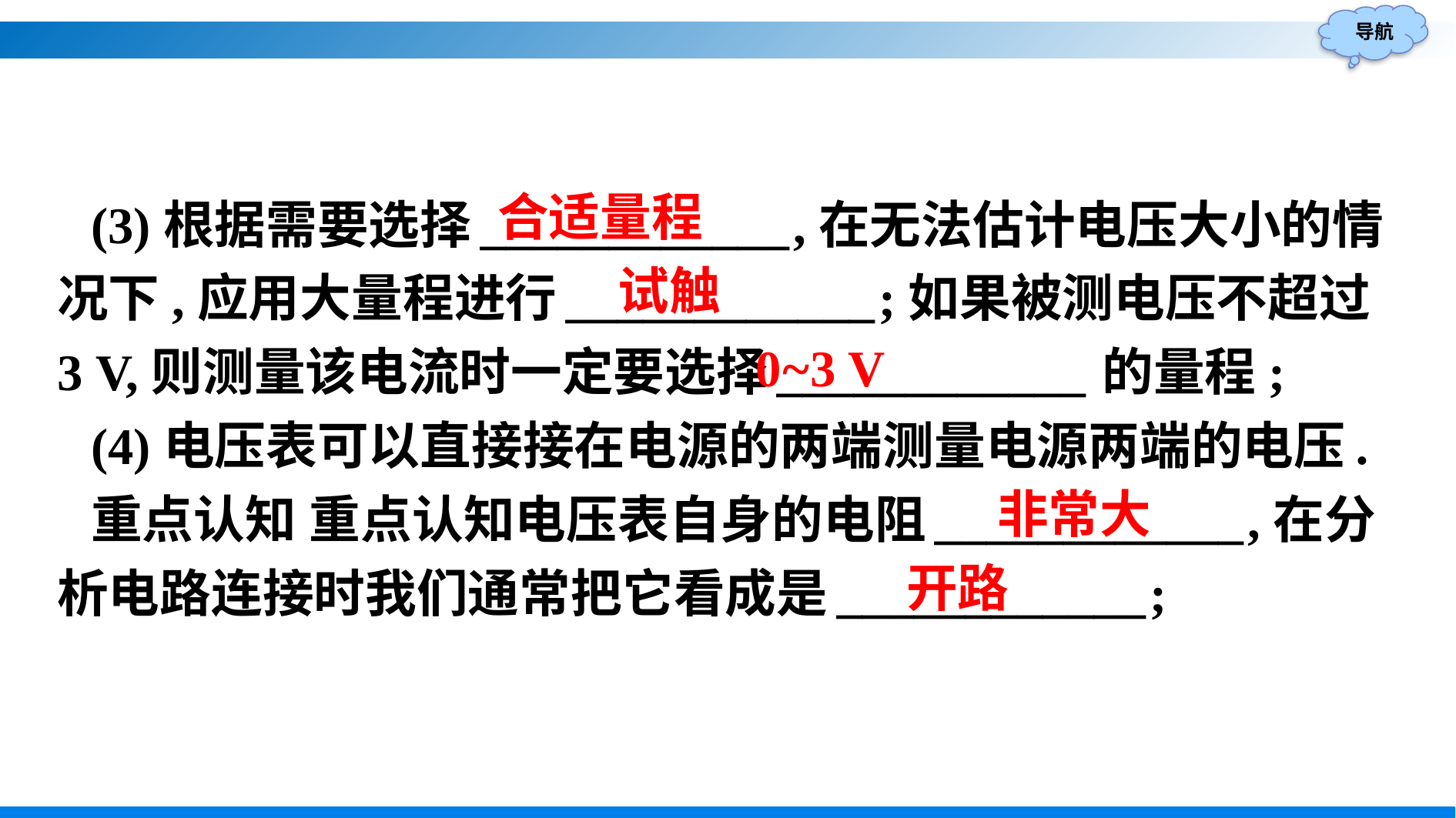

(3)根据需要选择____________,在无法估计电压大小的情况下,应用大量程进行____________;如果被测电压不超过3 V,则测量该电流时一定要选择____________的量程;
(4)电压表可以直接接在电源的两端测量电源两端的电压.
重点认知 重点认知电压表自身的电阻____________,在分析电路连接时我们通常把它看成是____________;
合适量程
试触
0~3 V
非常大
开路